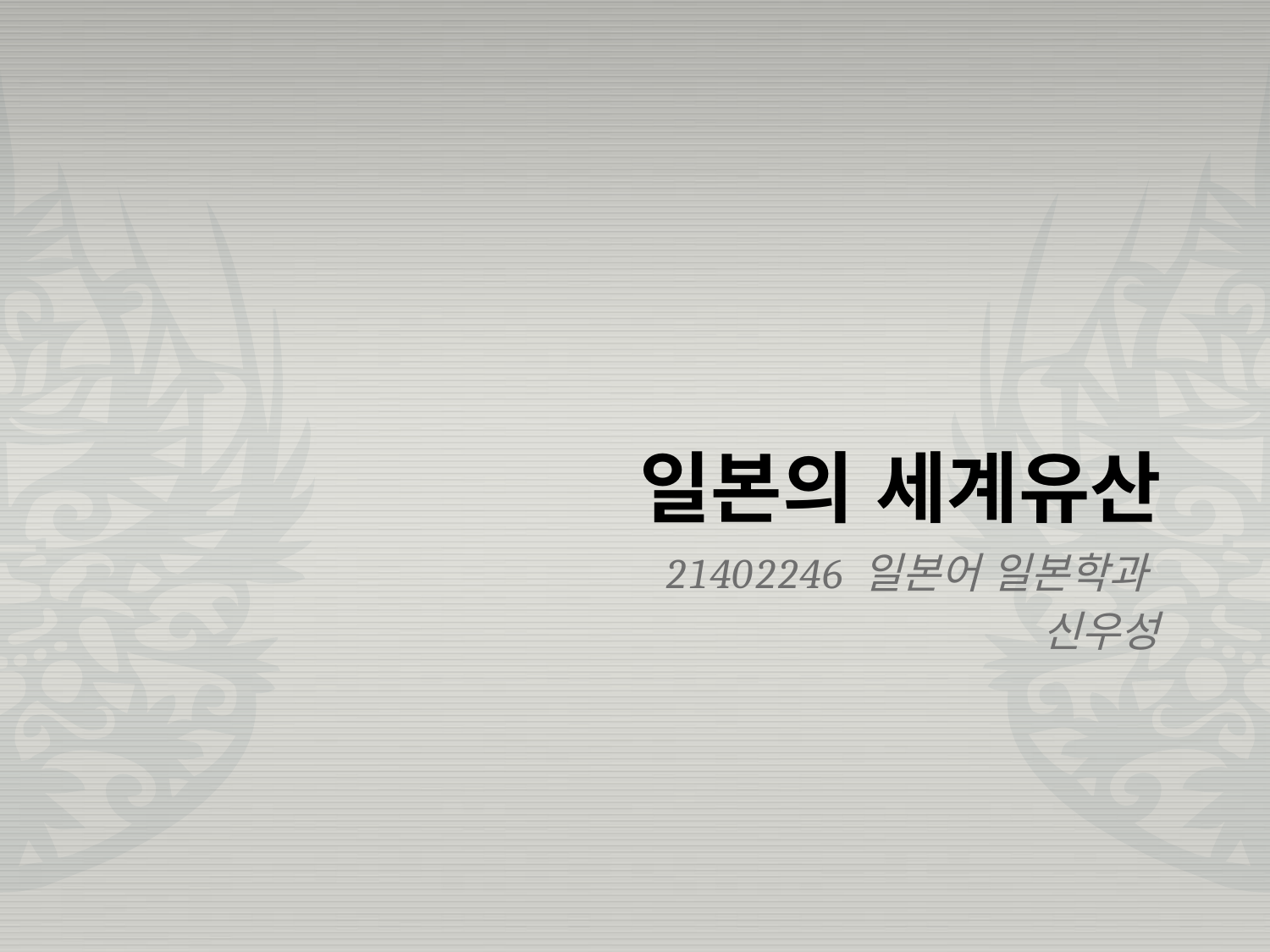

# 일본의 세계유산
21402246 일본어 일본학과
신우성